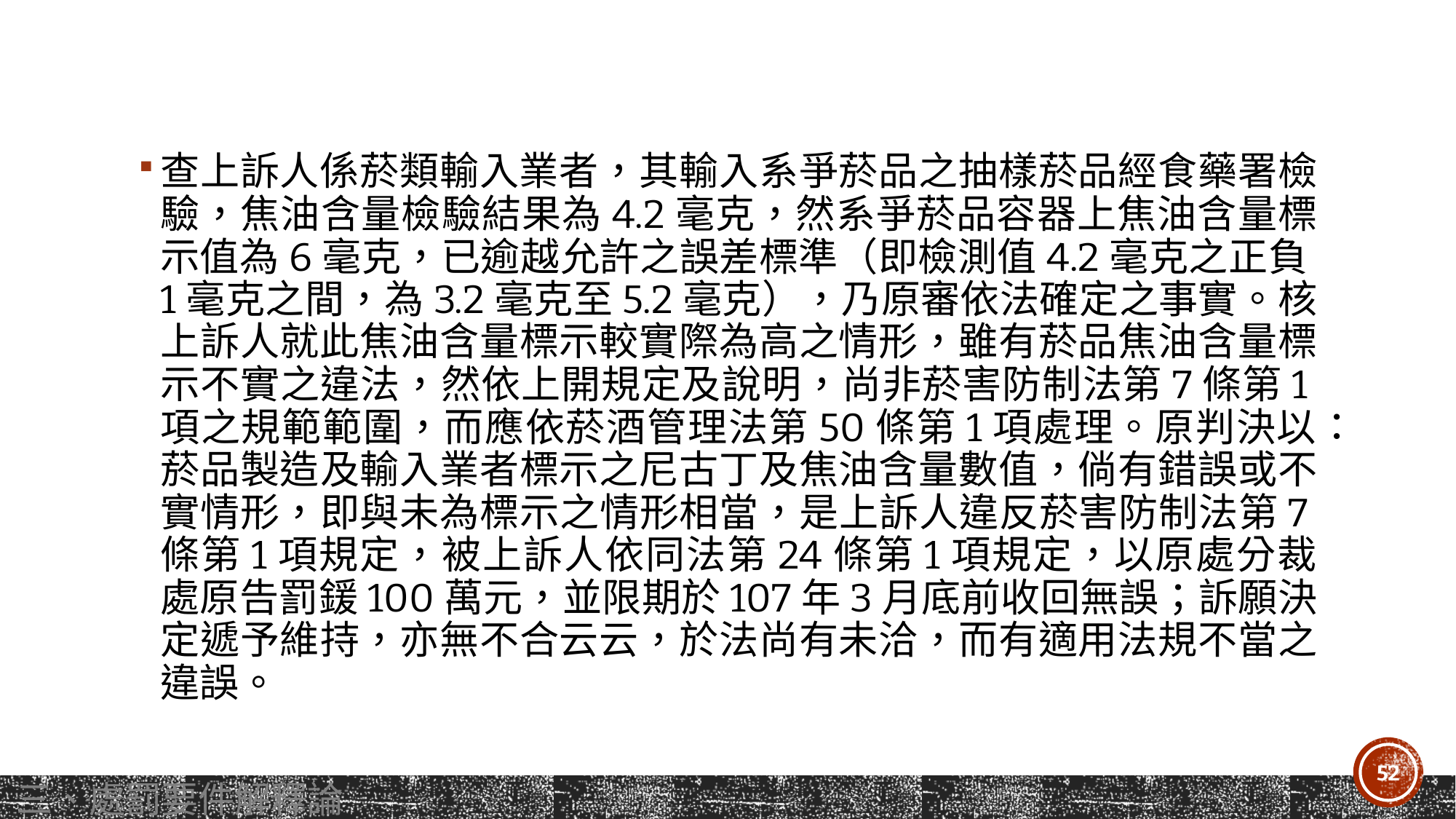

#
查上訴人係菸類輸入業者，其輸入系爭菸品之抽樣菸品經食藥署檢驗，焦油含量檢驗結果為4.2毫克，然系爭菸品容器上焦油含量標示值為6毫克，已逾越允許之誤差標準（即檢測值4.2毫克之正負1毫克之間，為3.2毫克至5.2毫克），乃原審依法確定之事實。核上訴人就此焦油含量標示較實際為高之情形，雖有菸品焦油含量標示不實之違法，然依上開規定及說明，尚非菸害防制法第7條第1項之規範範圍，而應依菸酒管理法第50條第1項處理。原判決以：菸品製造及輸入業者標示之尼古丁及焦油含量數值，倘有錯誤或不實情形，即與未為標示之情形相當，是上訴人違反菸害防制法第7條第1項規定，被上訴人依同法第24條第1項規定，以原處分裁處原告罰鍰100萬元，並限期於107年3月底前收回無誤；訴願決定遞予維持，亦無不合云云，於法尚有未洽，而有適用法規不當之違誤。
52